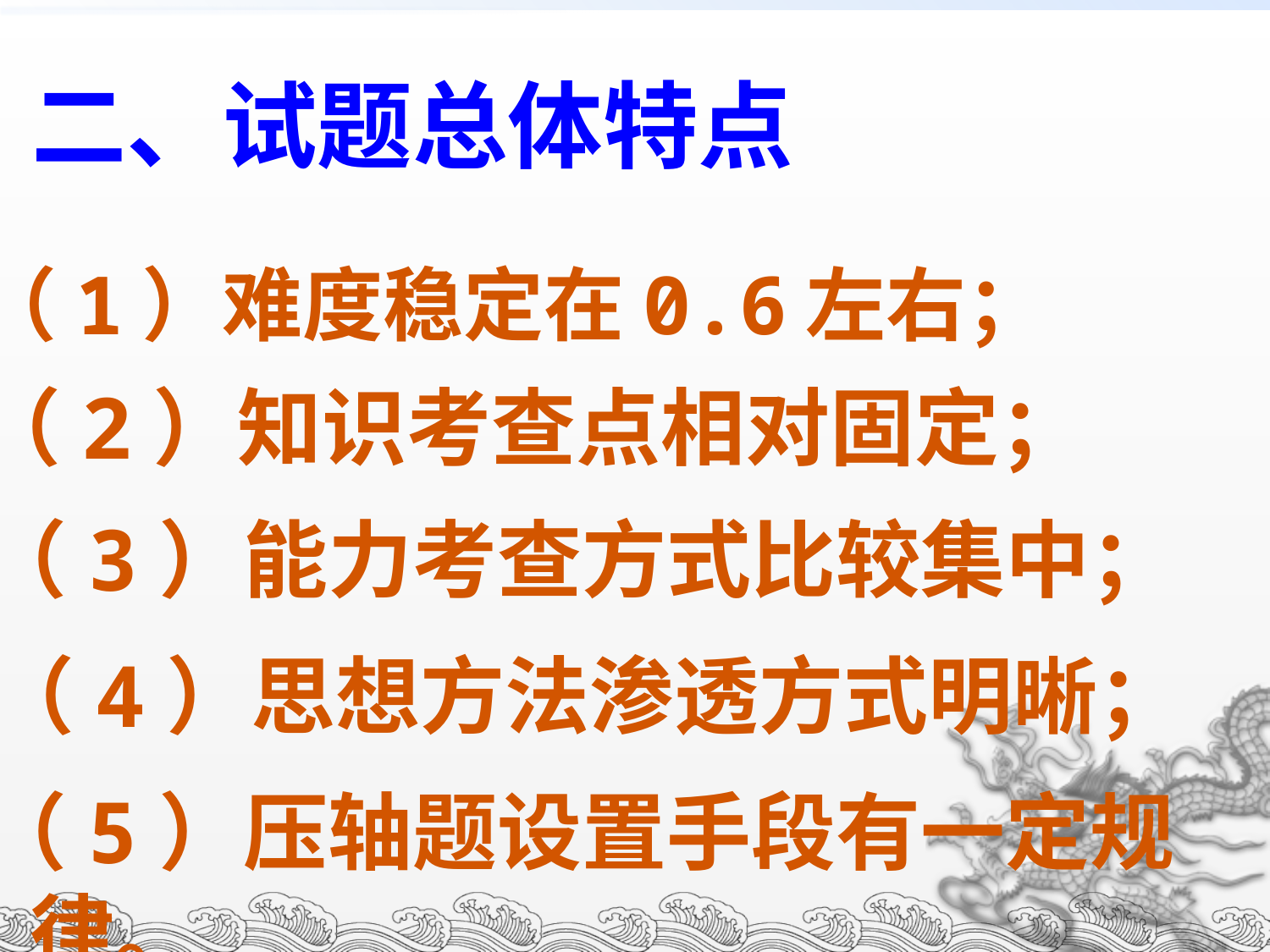

二、试题总体特点
（1）难度稳定在0.6左右；
（2）知识考查点相对固定；
（3）能力考查方式比较集中；
（4）思想方法渗透方式明晰；
（5）压轴题设置手段有一定规律。